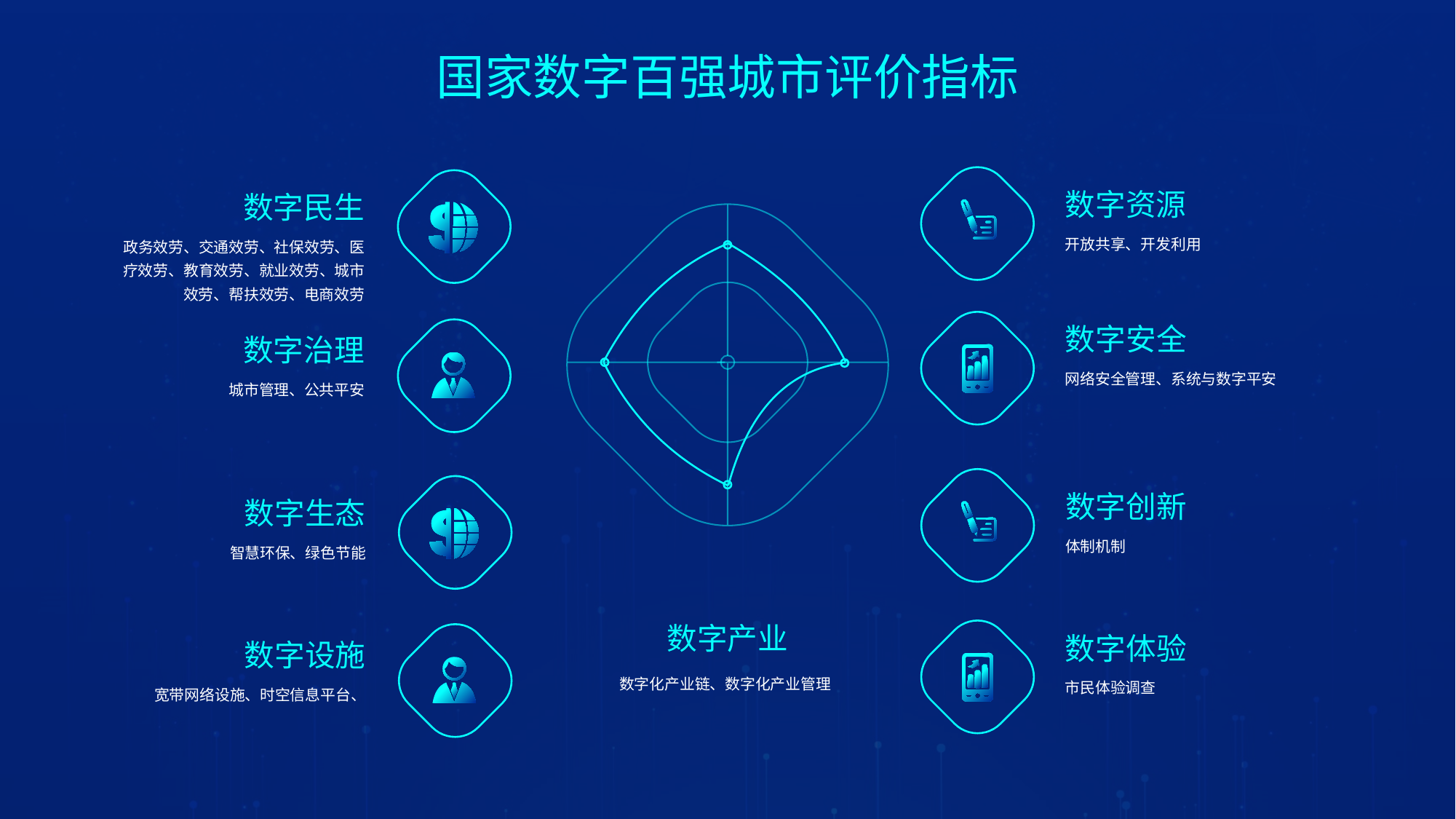

国家数字百强城市评价指标

数字资源
数字民生

开放共享、开发利用

政务效劳、交通效劳、社保效劳、医疗效劳、教育效劳、就业效劳、城市效劳、帮扶效劳、电商效劳

数字安全

数字治理

网络安全管理、系统与数字平安
城市管理、公共平安

数字创新

数字生态

体制机制
智慧环保、绿色节能
数字产业
数字体验

数字设施

数字化产业链、数字化产业管理
市民体验调查
宽带网络设施、时空信息平台、